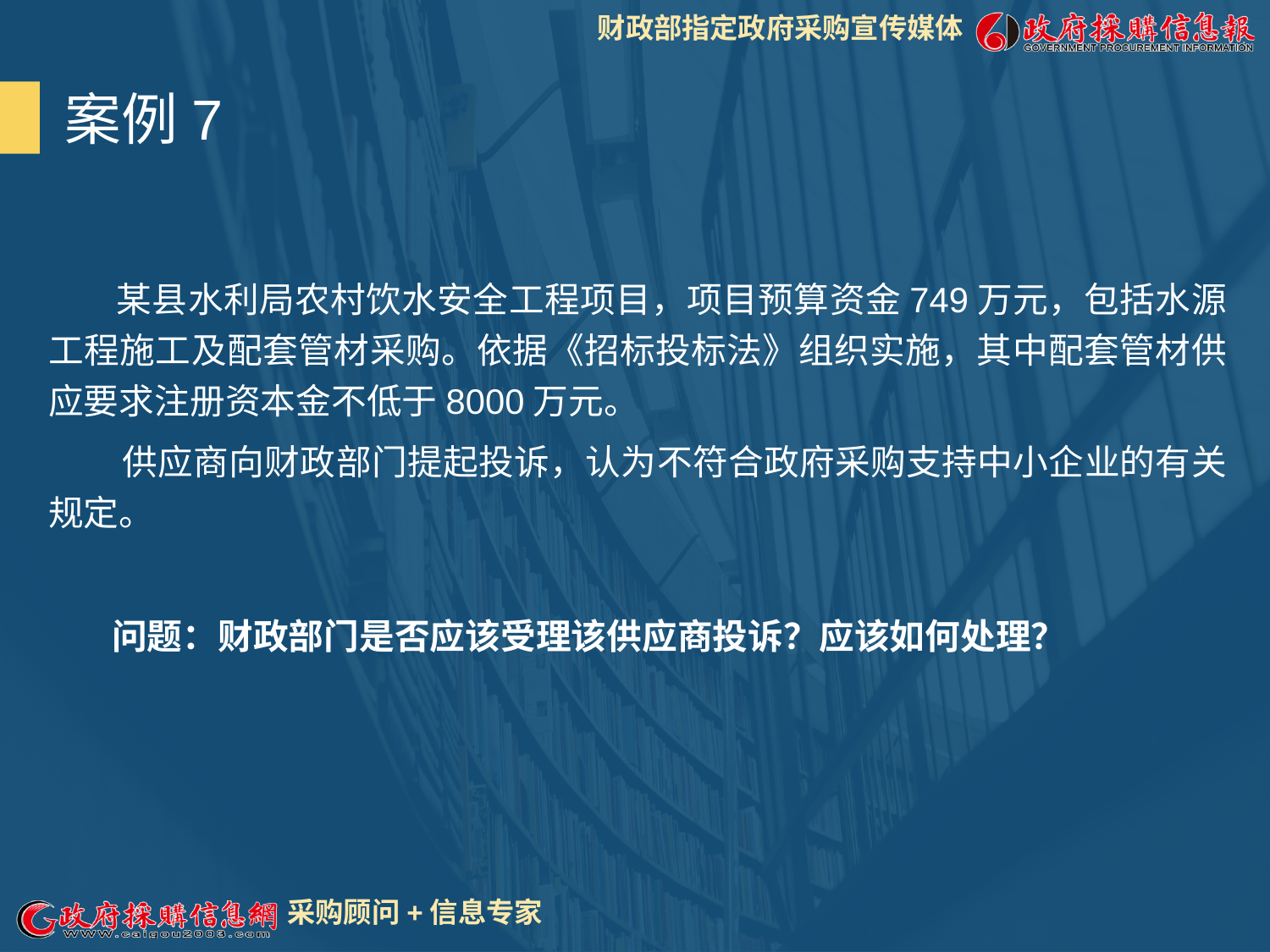

案例7
        某县水利局农村饮水安全工程项目，项目预算资金749万元，包括水源工程施工及配套管材采购。依据《招标投标法》组织实施，其中配套管材供应要求注册资本金不低于8000万元。
        供应商向财政部门提起投诉，认为不符合政府采购支持中小企业的有关规定。

       问题：财政部门是否应该受理该供应商投诉？应该如何处理？